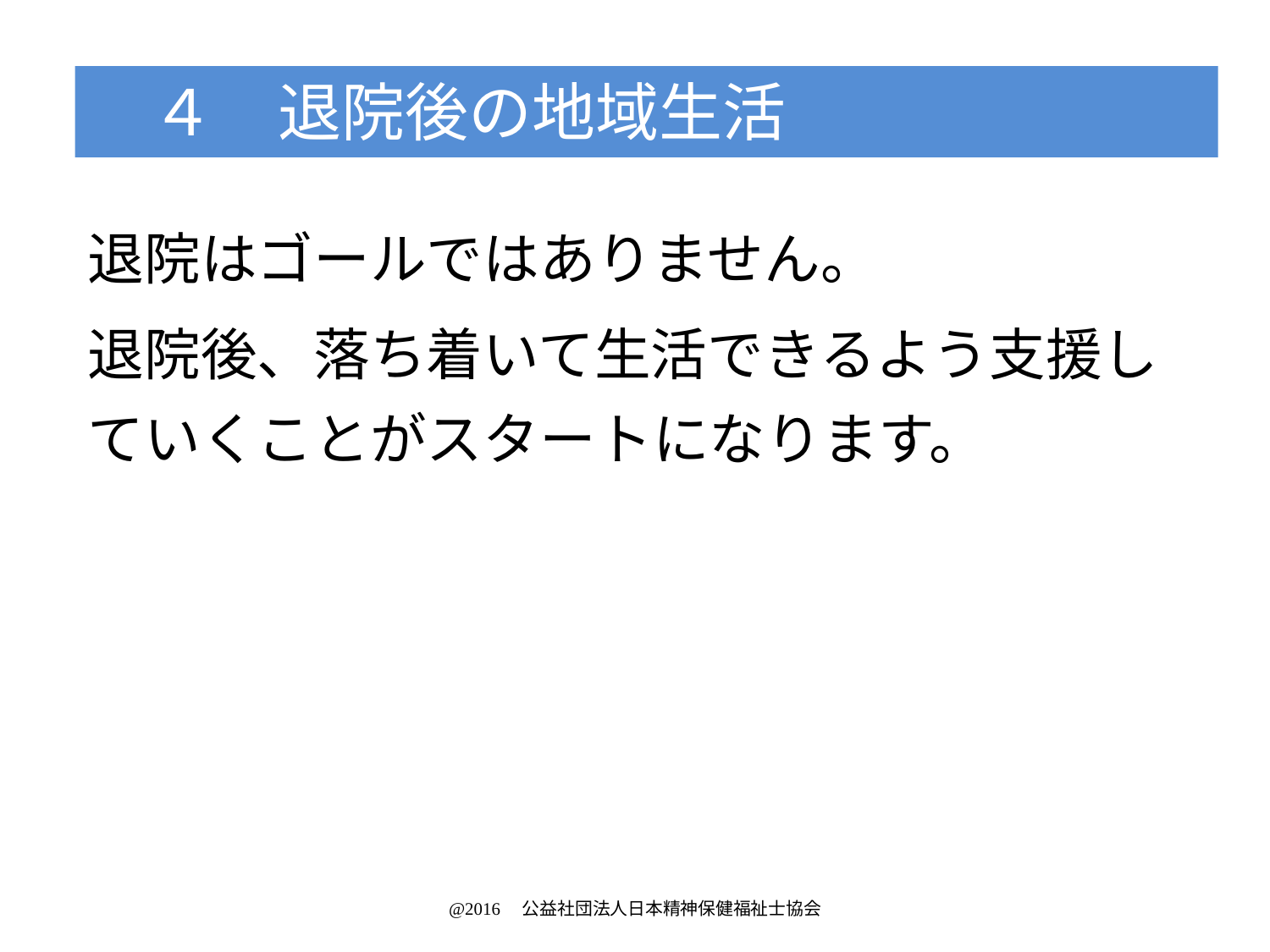

# ４　退院後の地域生活
退院はゴールではありません。
退院後、落ち着いて生活できるよう支援していくことがスタートになります。

@2016　公益社団法人日本精神保健福祉士協会